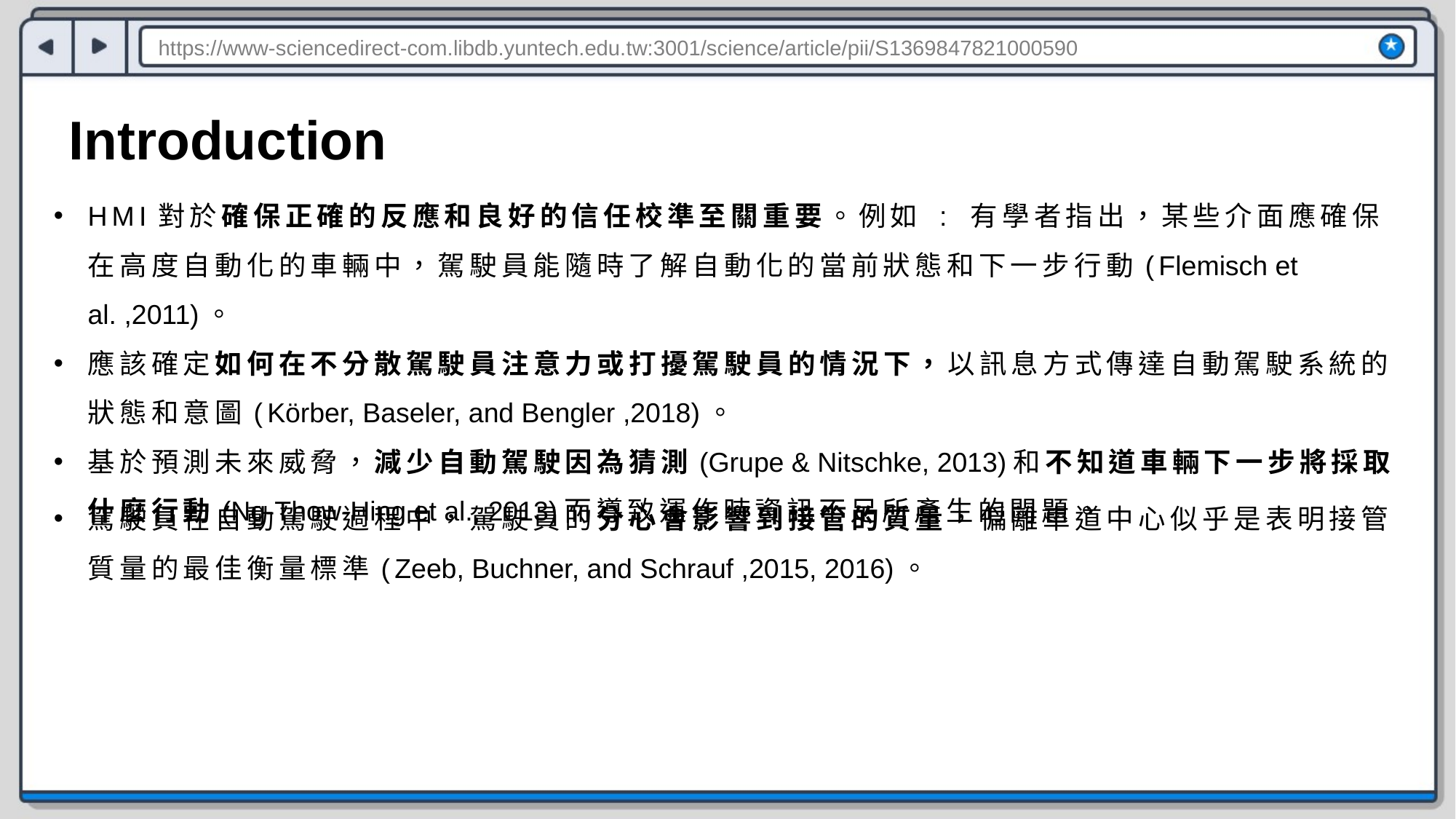

https://www-sciencedirect-com.libdb.yuntech.edu.tw:3001/science/article/pii/S1369847821000590
Introduction
HMI對於確保正確的反應和良好的信任校準至關重要。例如 : 有學者指出，某些介面應確保在高度自動化的車輛中，駕駛員能隨時了解自動化的當前狀態和下一步行動(Flemisch et al. ,2011)。
應該確定如何在不分散駕駛員注意力或打擾駕駛員的情況下，以訊息方式傳達自動駕駛系統的狀態和意圖(Körber, Baseler, and Bengler ,2018)。
基於預測未來威脅，減少自動駕駛因為猜測(Grupe & Nitschke, 2013)和不知道車輛下一步將採取什麼行動(Ng-Thow-Hing et al., 2013)而導致運作時資訊不足所產生的問題。
駕駛員在自動駕駛過程中，駕駛員的分心會影響到接管的質量，偏離車道中心似乎是表明接管質量的最佳衡量標準(Zeeb, Buchner, and Schrauf ,2015, 2016)。